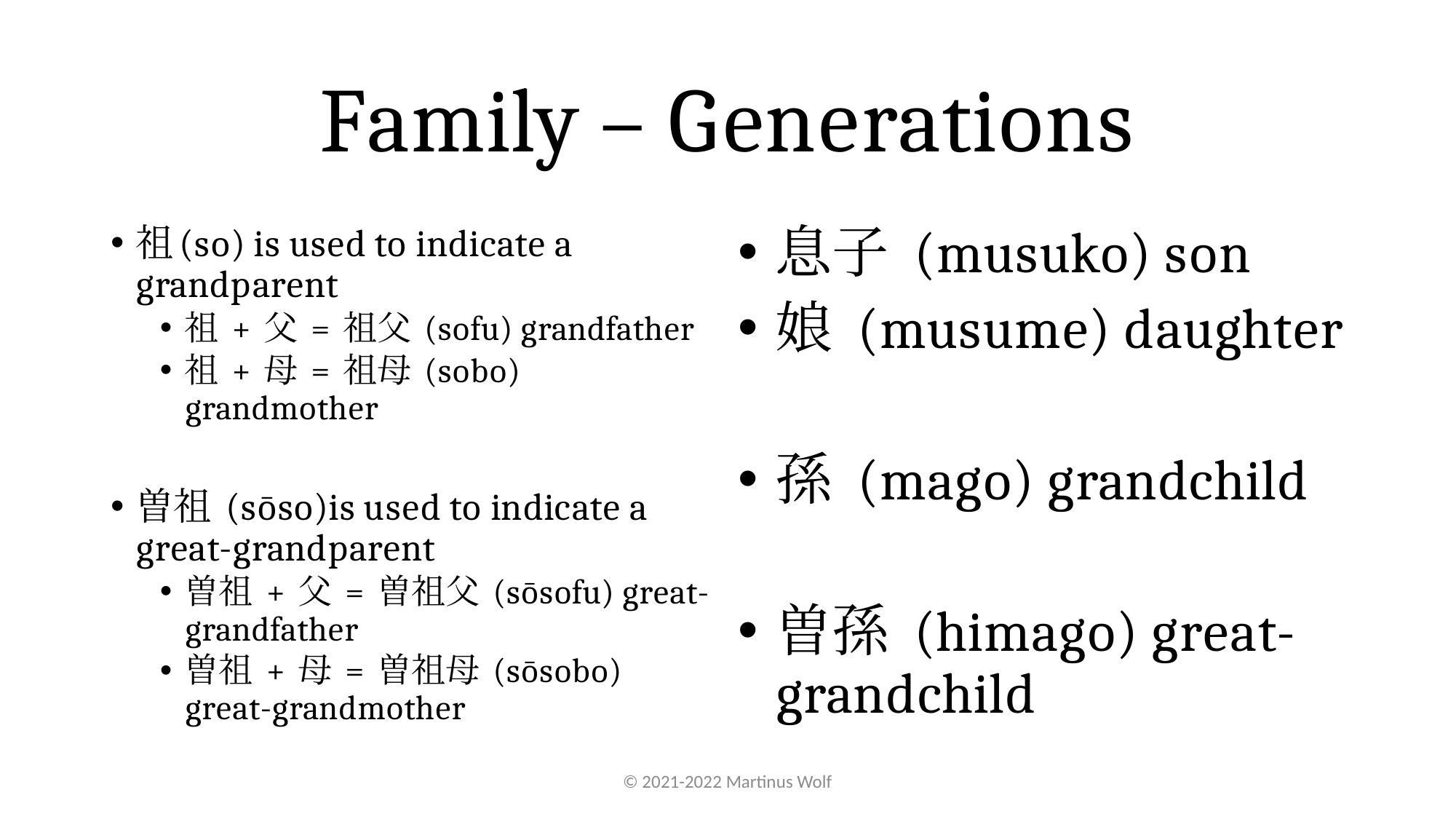

# Family – Generations
祖(so) is used to indicate a grandparent
祖 + 父 = 祖父 (sofu) grandfather
祖 + 母 = 祖母 (sobo) grandmother

曽祖 (sōso)is used to indicate a great-grandparent
曽祖 + 父 = 曽祖父 (sōsofu) great-grandfather
曽祖 + 母 = 曽祖母 (sōsobo) great-grandmother
息子 (musuko) son
娘 (musume) daughter

孫 (mago) grandchild

曽孫 (himago) great-grandchild
© 2021-2022 Martinus Wolf